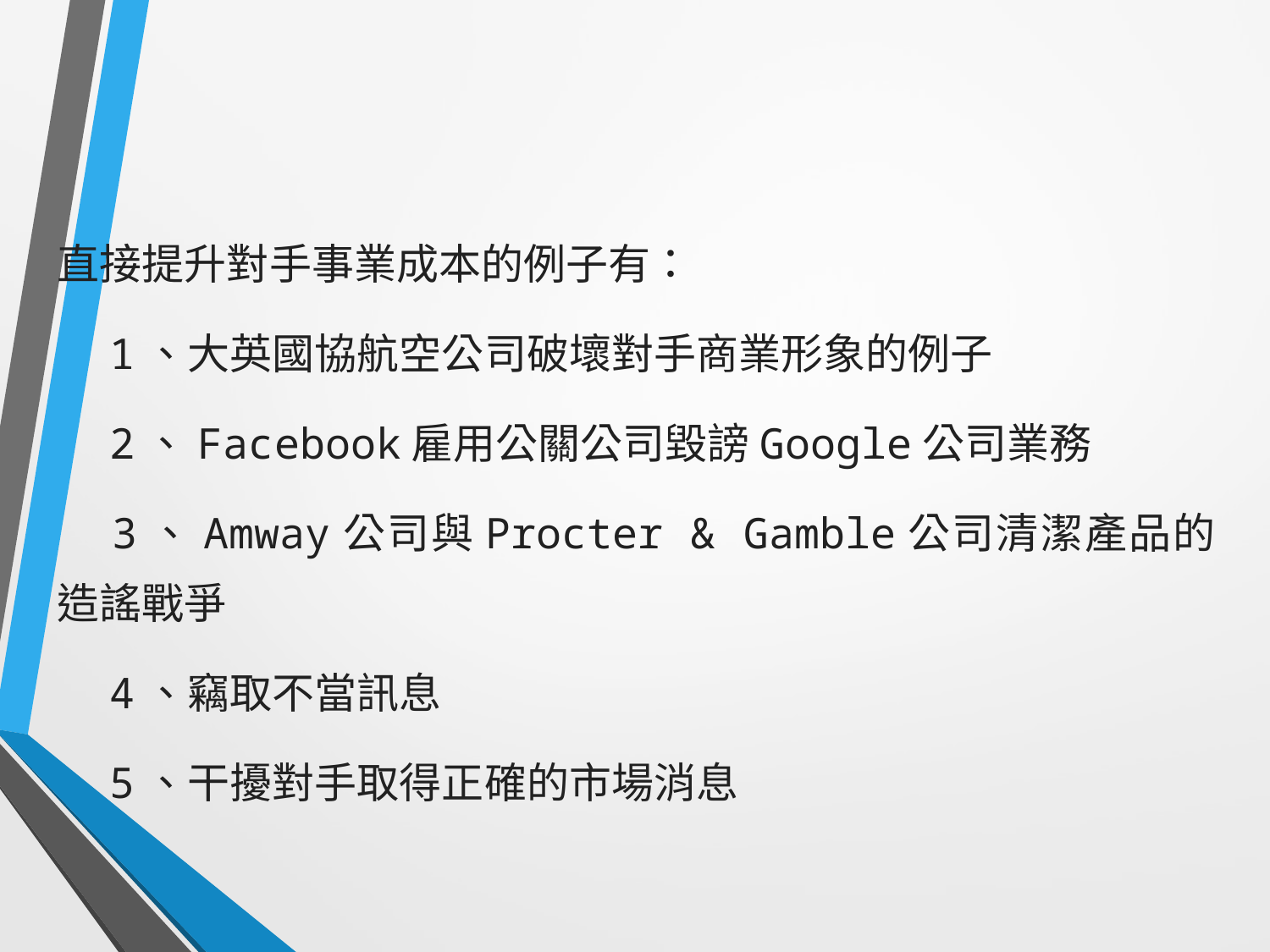

#
直接提升對手事業成本的例子有：
　1、大英國協航空公司破壞對手商業形象的例子
　2、Facebook雇用公關公司毀謗Google公司業務
　3、Amway公司與Procter & Gamble公司清潔產品的造謠戰爭
　4、竊取不當訊息
　5、干擾對手取得正確的市場消息